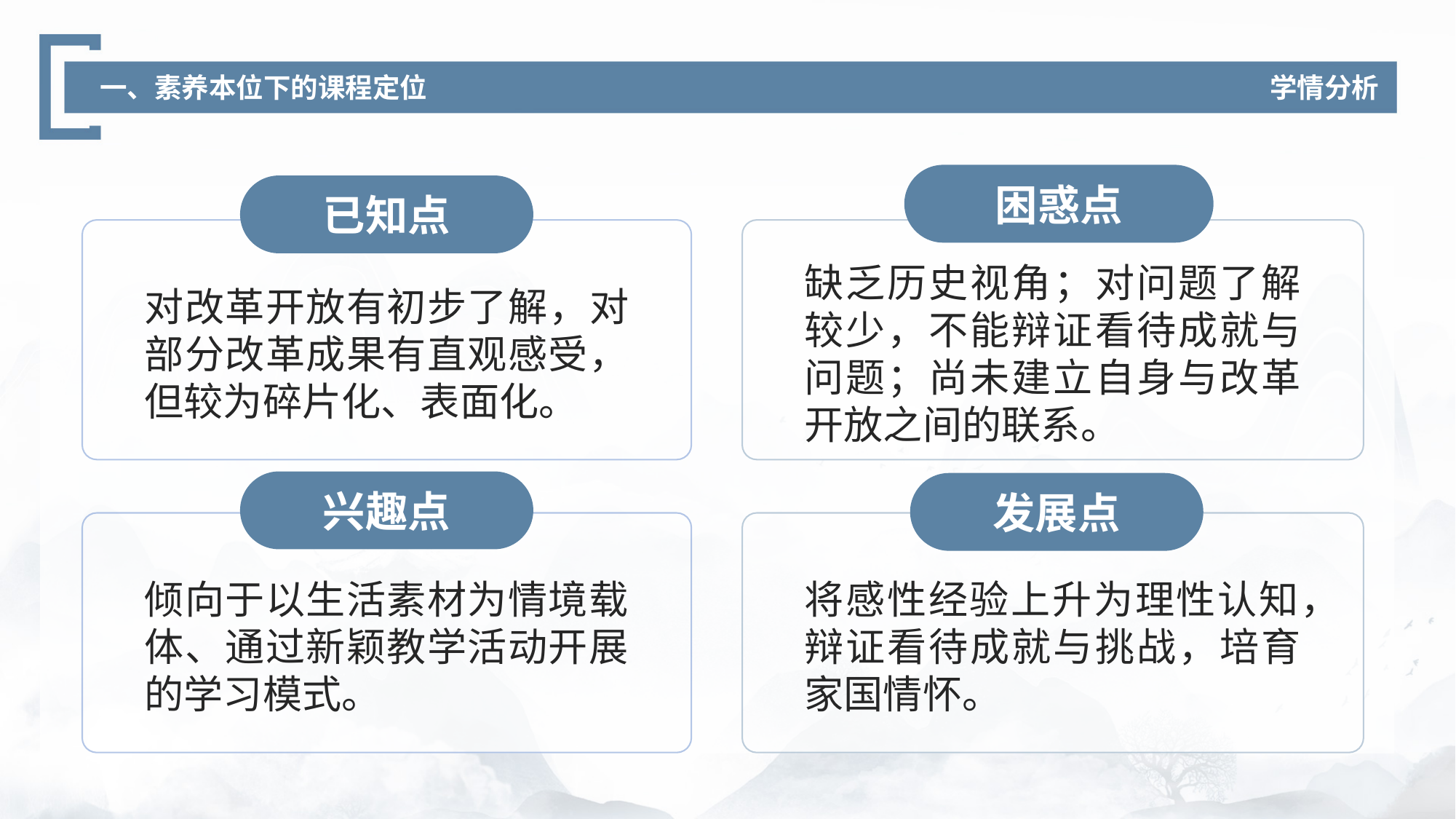

学情分析
一、素养本位下的课程定位
困惑点
已知点
对改革开放有初步了解，对部分改革成果有直观感受，但较为碎片化、表面化。
缺乏历史视角；对问题了解较少，不能辩证看待成就与问题；尚未建立自身与改革开放之间的联系。
兴趣点
发展点
倾向于以生活素材为情境载体、通过新颖教学活动开展的学习模式。
将感性经验上升为理性认知，辩证看待成就与挑战，培育家国情怀。